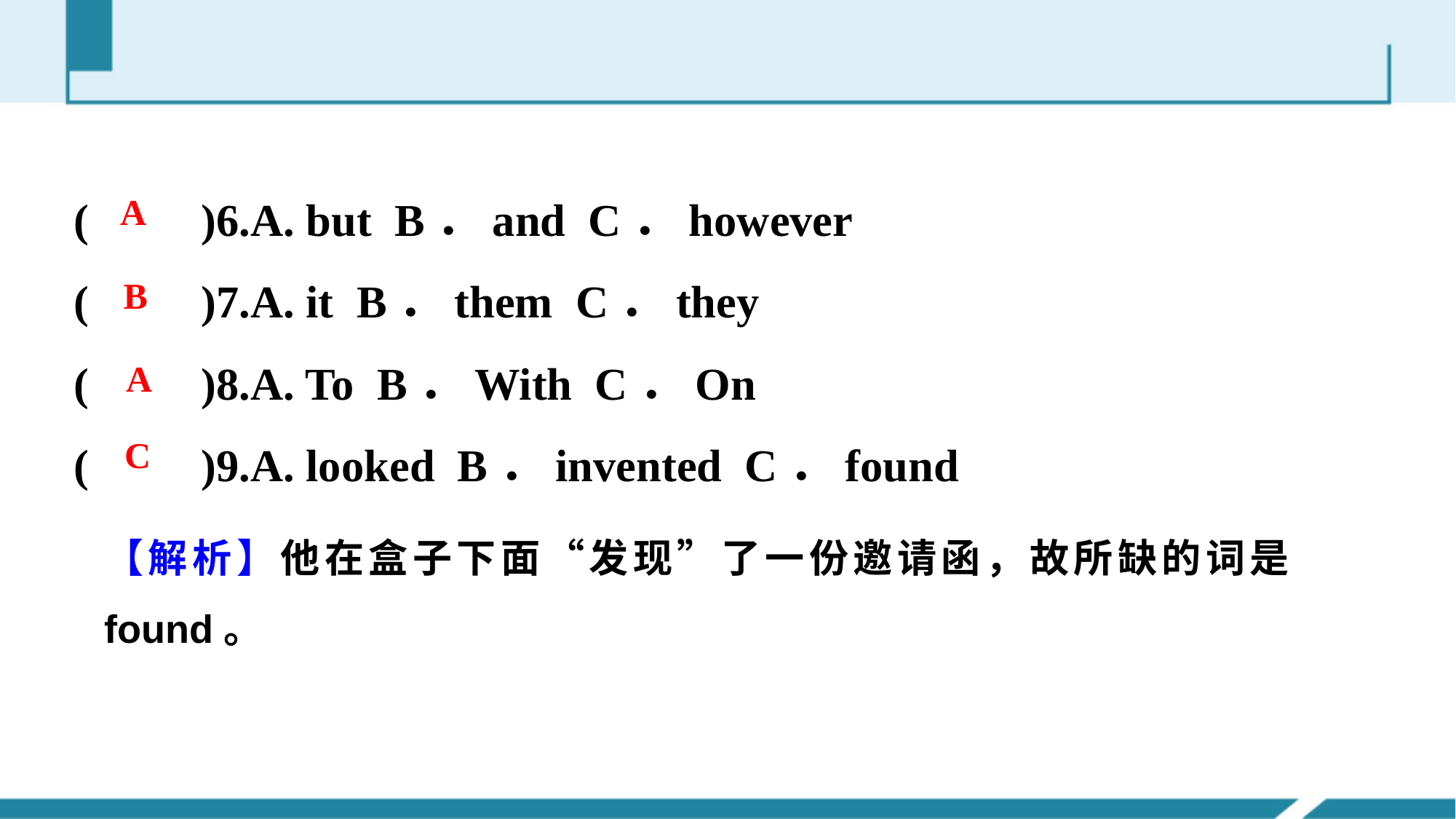

(　　)6.A. but  B．and  C．however
(　　)7.A. it  B．them  C．they
(　　)8.A. To  B．With  C．On
(　　)9.A. looked  B．invented  C．found
A
B
A
C
【解析】他在盒子下面“发现”了一份邀请函，故所缺的词是found。